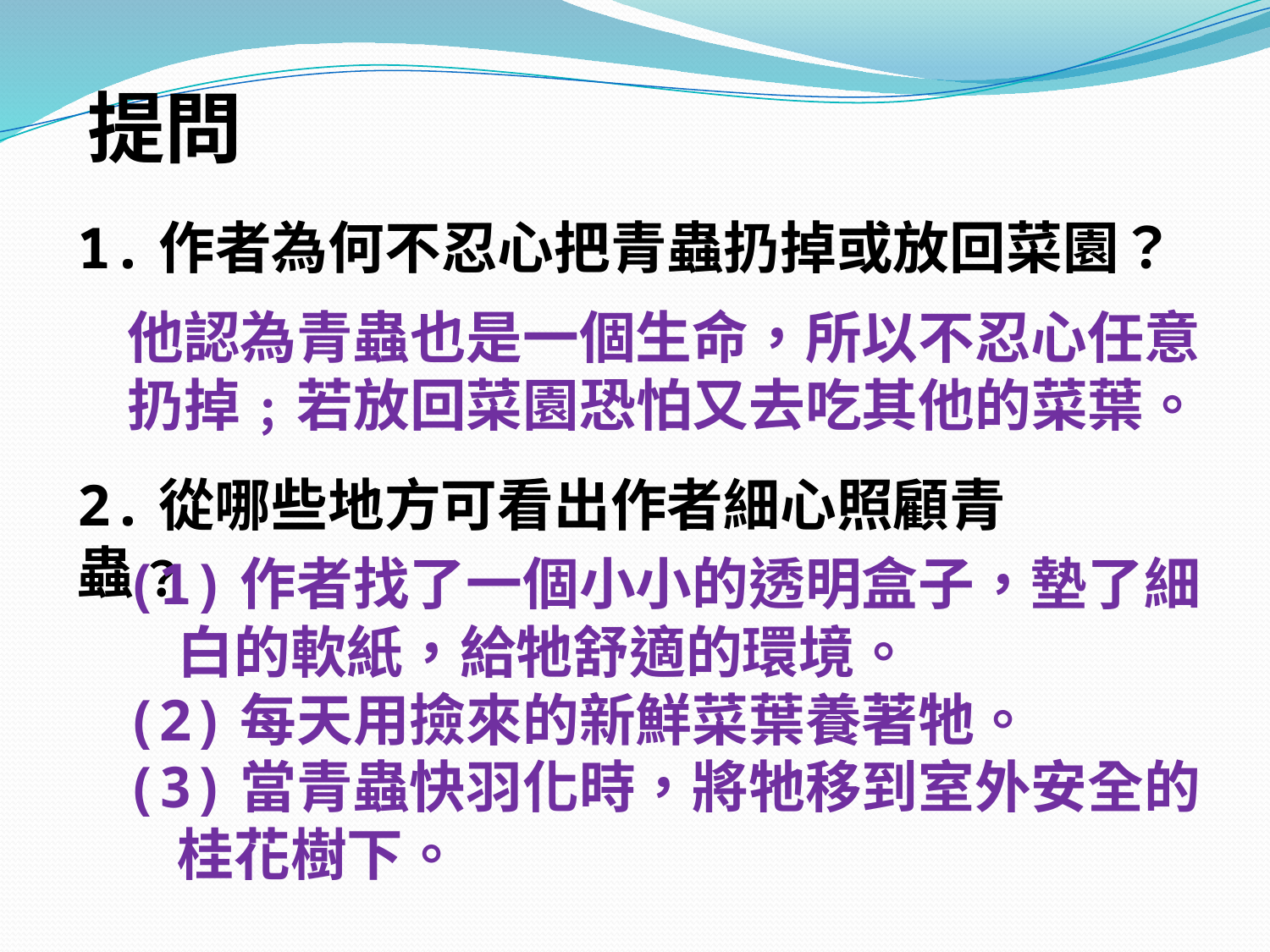

提問
1.作者為何不忍心把青蟲扔掉或放回菜園？
他認為青蟲也是一個生命，所以不忍心任意扔掉﹔若放回菜園恐怕又去吃其他的菜葉。
2.從哪些地方可看出作者細心照顧青蟲﹖
(1)作者找了一個小小的透明盒子，墊了細
   白的軟紙，給牠舒適的環境。
(2)每天用撿來的新鮮菜葉養著牠。
(3)當青蟲快羽化時，將牠移到室外安全的
   桂花樹下。